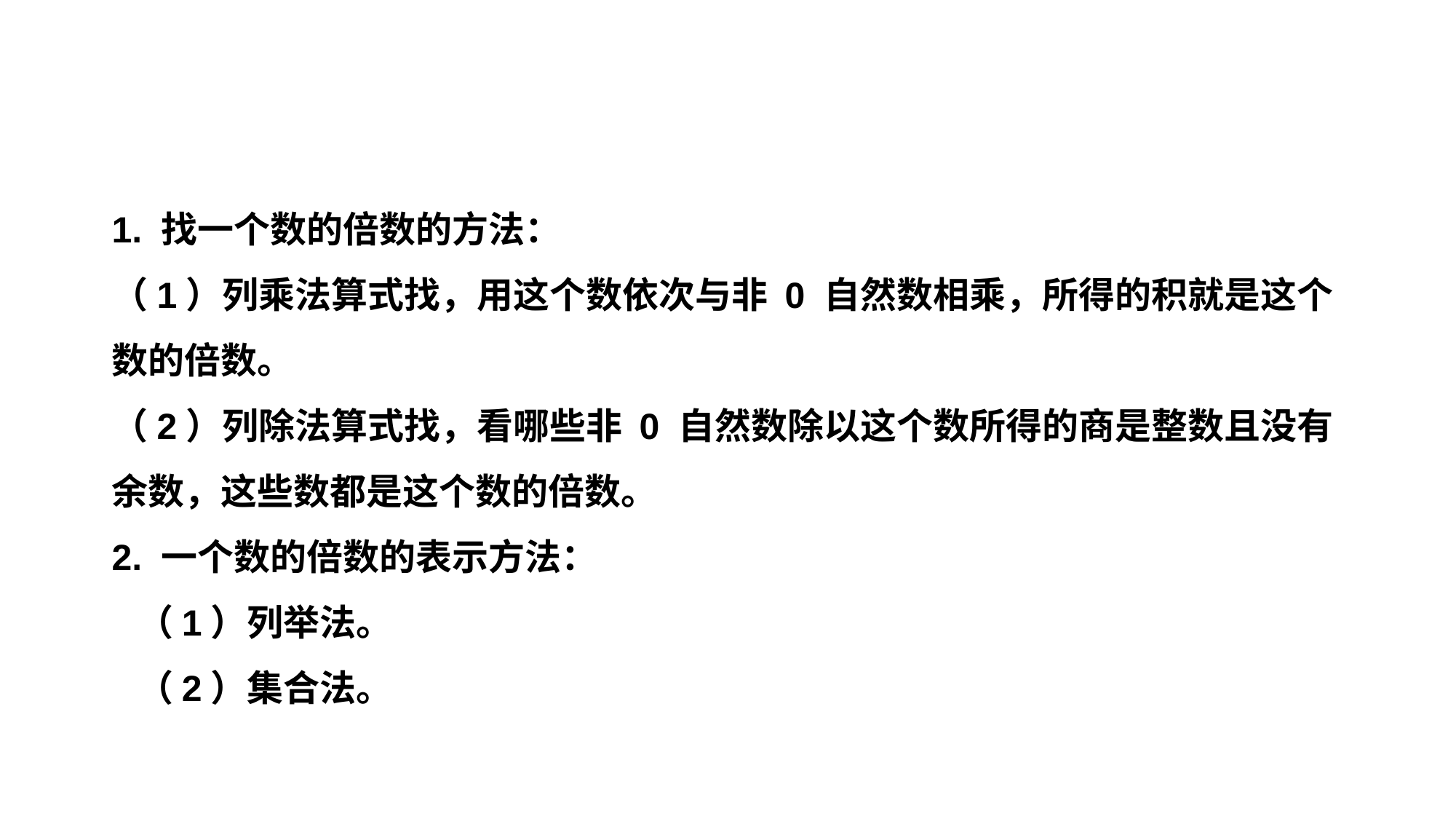

知识提炼
1. 找一个数的倍数的方法：
（1）列乘法算式找，用这个数依次与非 0 自然数相乘，所得的积就是这个数的倍数。
（2）列除法算式找，看哪些非 0 自然数除以这个数所得的商是整数且没有余数，这些数都是这个数的倍数。
2. 一个数的倍数的表示方法：
  （1）列举法。
  （2）集合法。